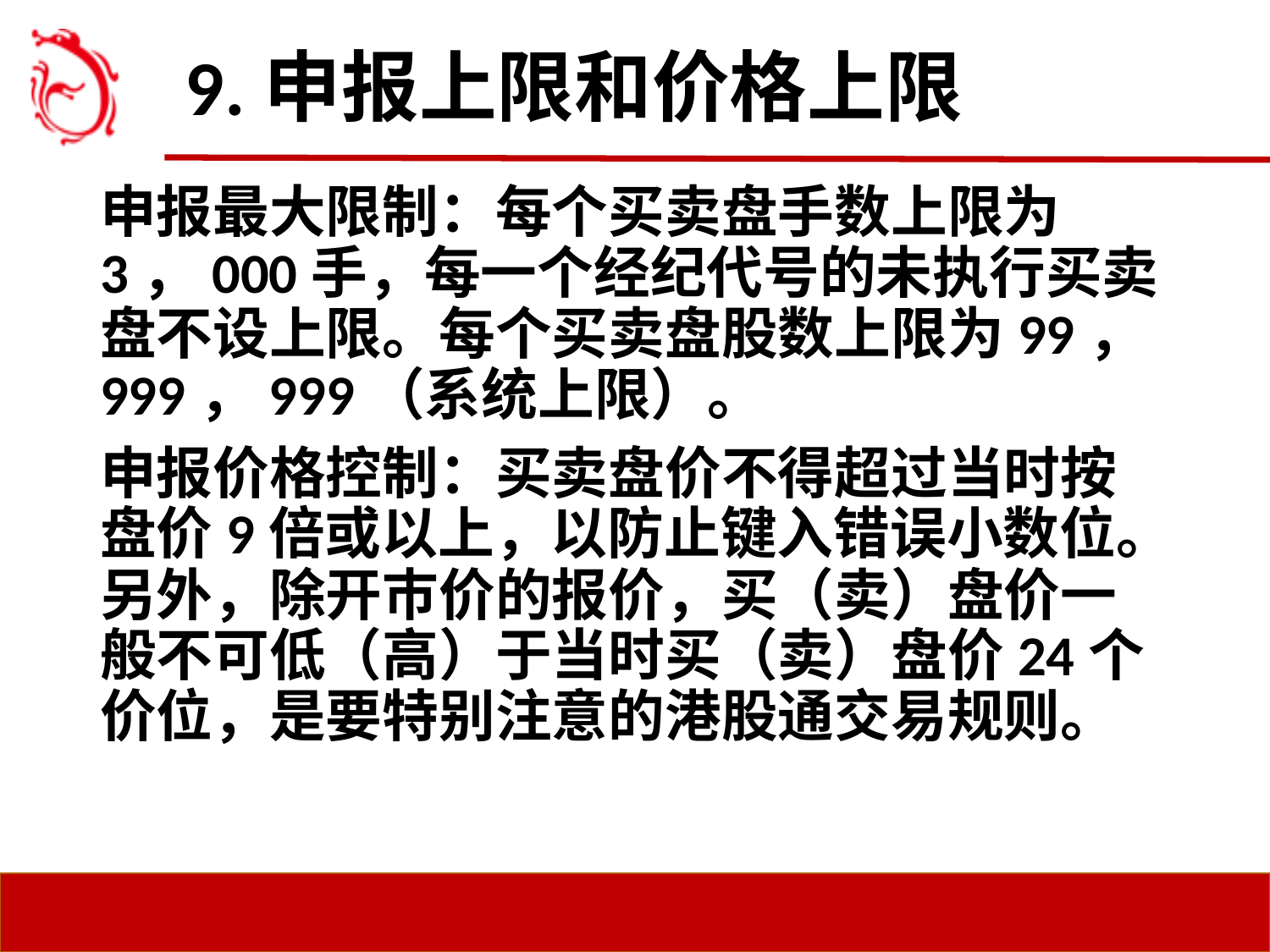

# 9.申报上限和价格上限
申报最大限制：每个买卖盘手数上限为3，000手，每一个经纪代号的未执行买卖盘不设上限。每个买卖盘股数上限为99，999，999（系统上限）。
申报价格控制：买卖盘价不得超过当时按盘价9倍或以上，以防止键入错误小数位。另外，除开巿价的报价，买（卖）盘价一般不可低（高）于当时买（卖）盘价24个价位，是要特别注意的港股通交易规则。